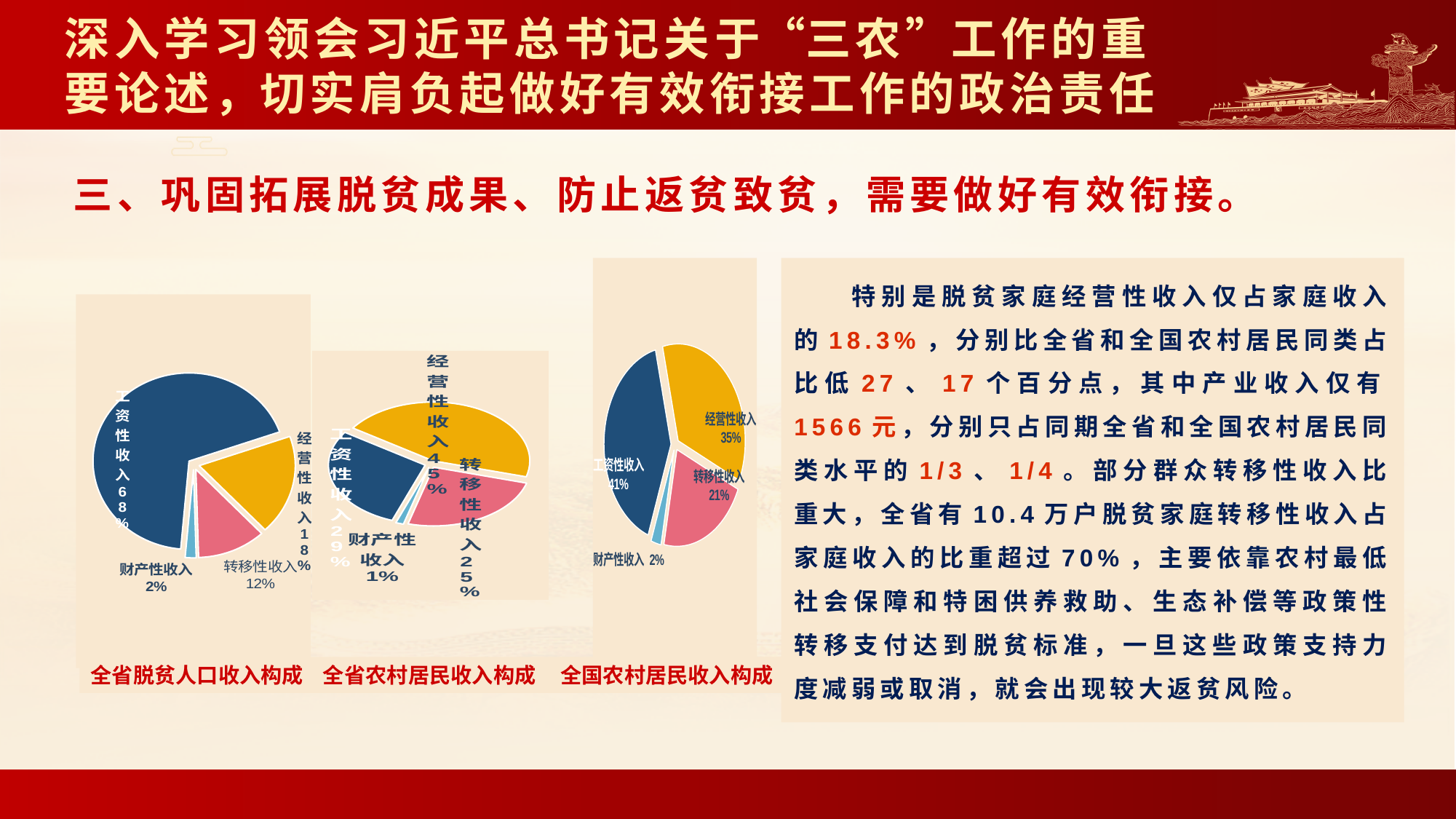

# 深入学习领会习近平总书记关于“三农”工作的重要论述，切实肩负起做好有效衔接工作的政治责任
三、巩固拓展脱贫成果、防止返贫致贫，需要做好有效衔接。

### Chart

| Category | 全省农村居民 |
|---|---|
| 工资性收入 | 2985.9 |
| 经营性收入 | 4650.5 |
| 转移性收入 | 2572.6 |
| 财产性收入 | 135.3 |

### Chart

| Category | 全国农村居民 |
|---|---|
| 工资性收入 | 6974.0 |
| 经营性收入 | 6077.0 |
| 转移性收入 | 3661.0 |
| 财产性收入 | 419.0 |

### Chart

| Category | 全省建档立卡脱贫人口 |
|---|---|
| 工资性收入 | 5826.5 |
| 经营性收入 | 1566.4 |
| 转移性收入 | 987.9 |
| 财产性收入 | 158.3 |
全省脱贫人口收入构成    全省农村居民收入构成     全国农村居民收入构成
特别是脱贫家庭经营性收入仅占家庭收入的18.3%，分别比全省和全国农村居民同类占比低27、17个百分点，其中产业收入仅有1566元，分别只占同期全省和全国农村居民同类水平的1/3、1/4。部分群众转移性收入比重大，全省有10.4万户脱贫家庭转移性收入占家庭收入的比重超过70%，主要依靠农村最低社会保障和特困供养救助、生态补偿等政策性转移支付达到脱贫标准，一旦这些政策支持力度减弱或取消，就会出现较大返贫风险。